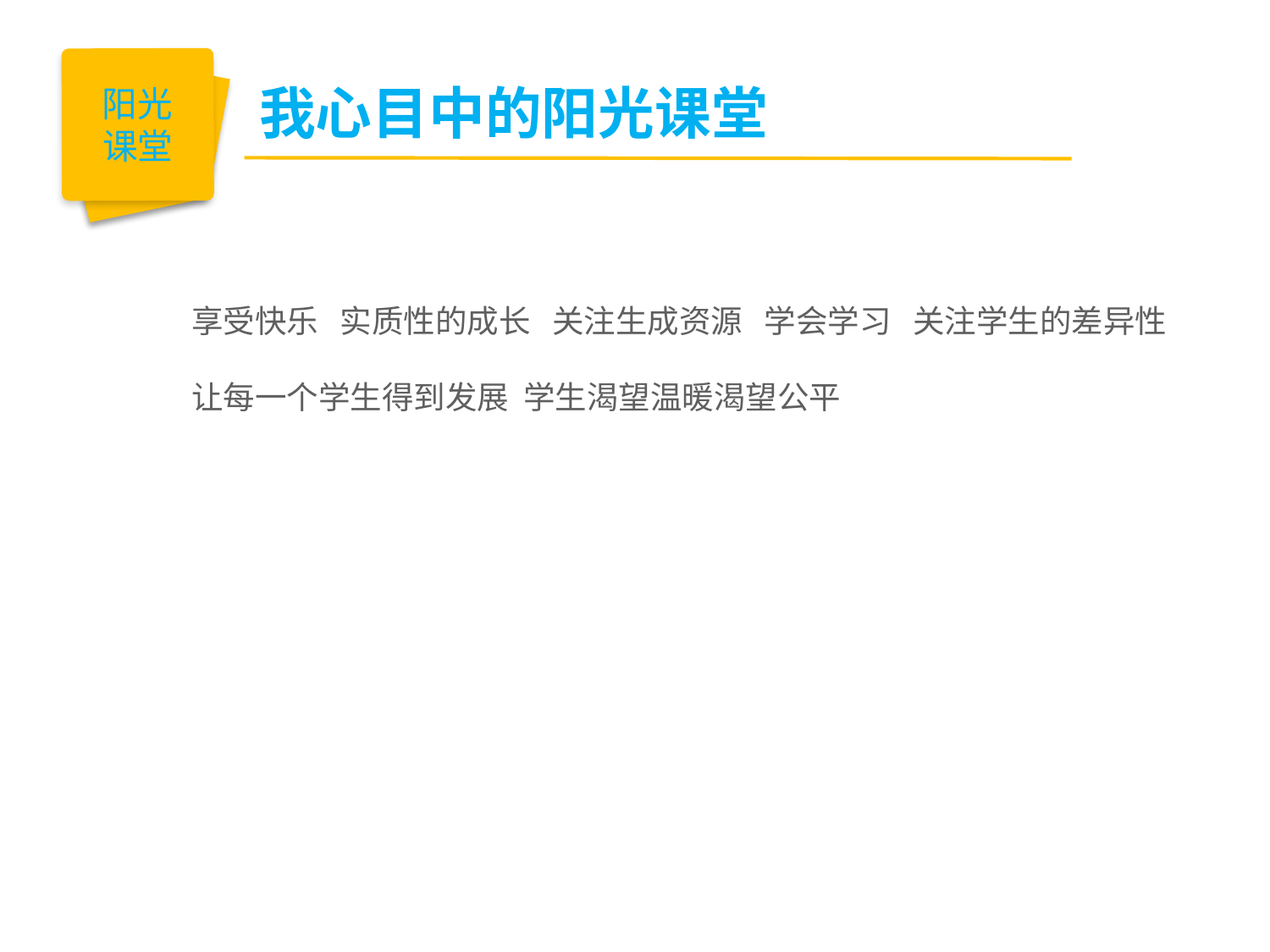

# 目录
阳光
课堂

我心目中的阳光课堂

享受快乐   实质性的成长   关注生成资源   学会学习   关注学生的差异性

让每一个学生得到发展  学生渴望温暖渴望公平